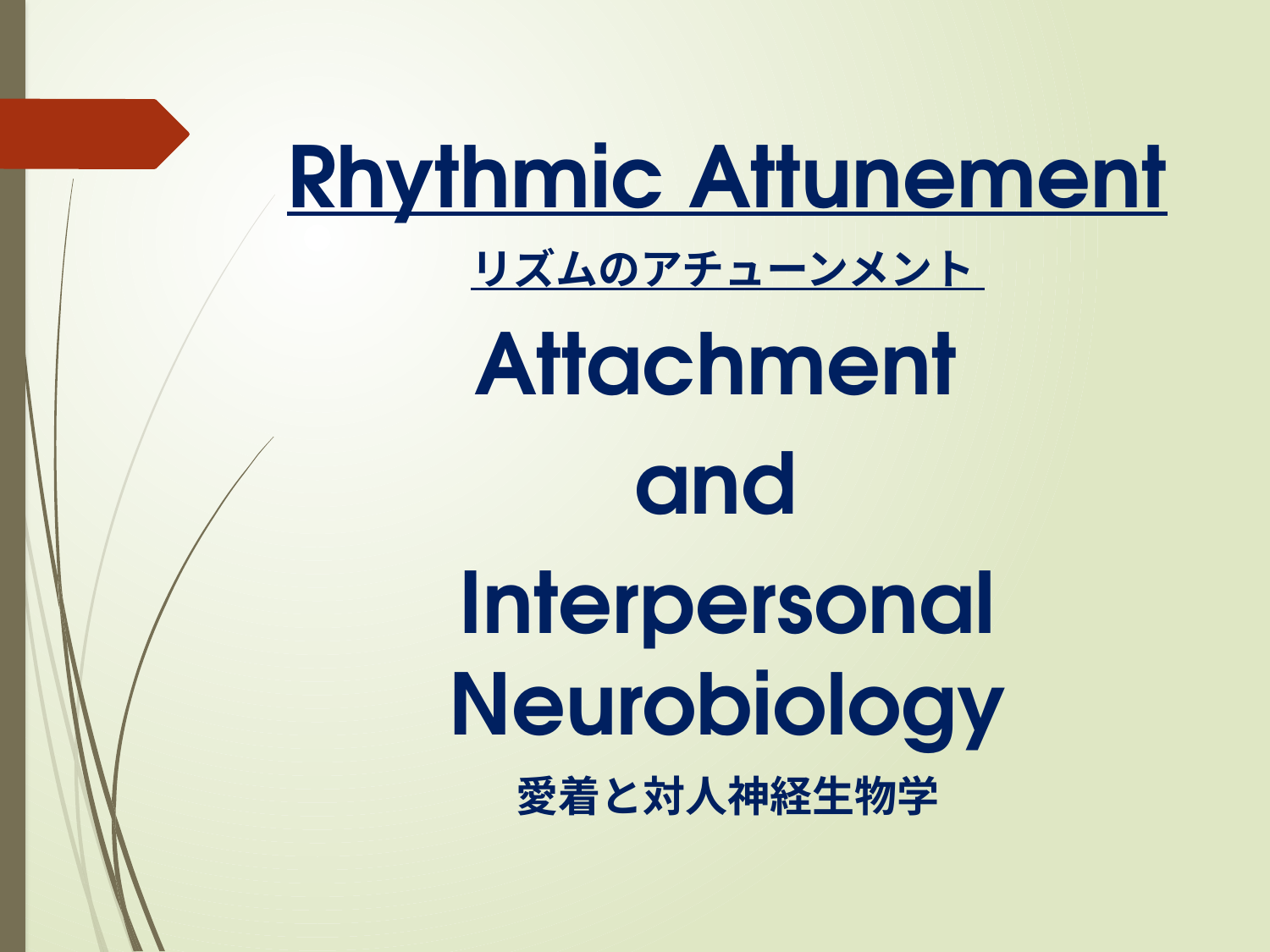

Rhythmic Attunement
リズムのアチューンメント
Attachment
and
Interpersonal Neurobiology
愛着と対人神経生物学